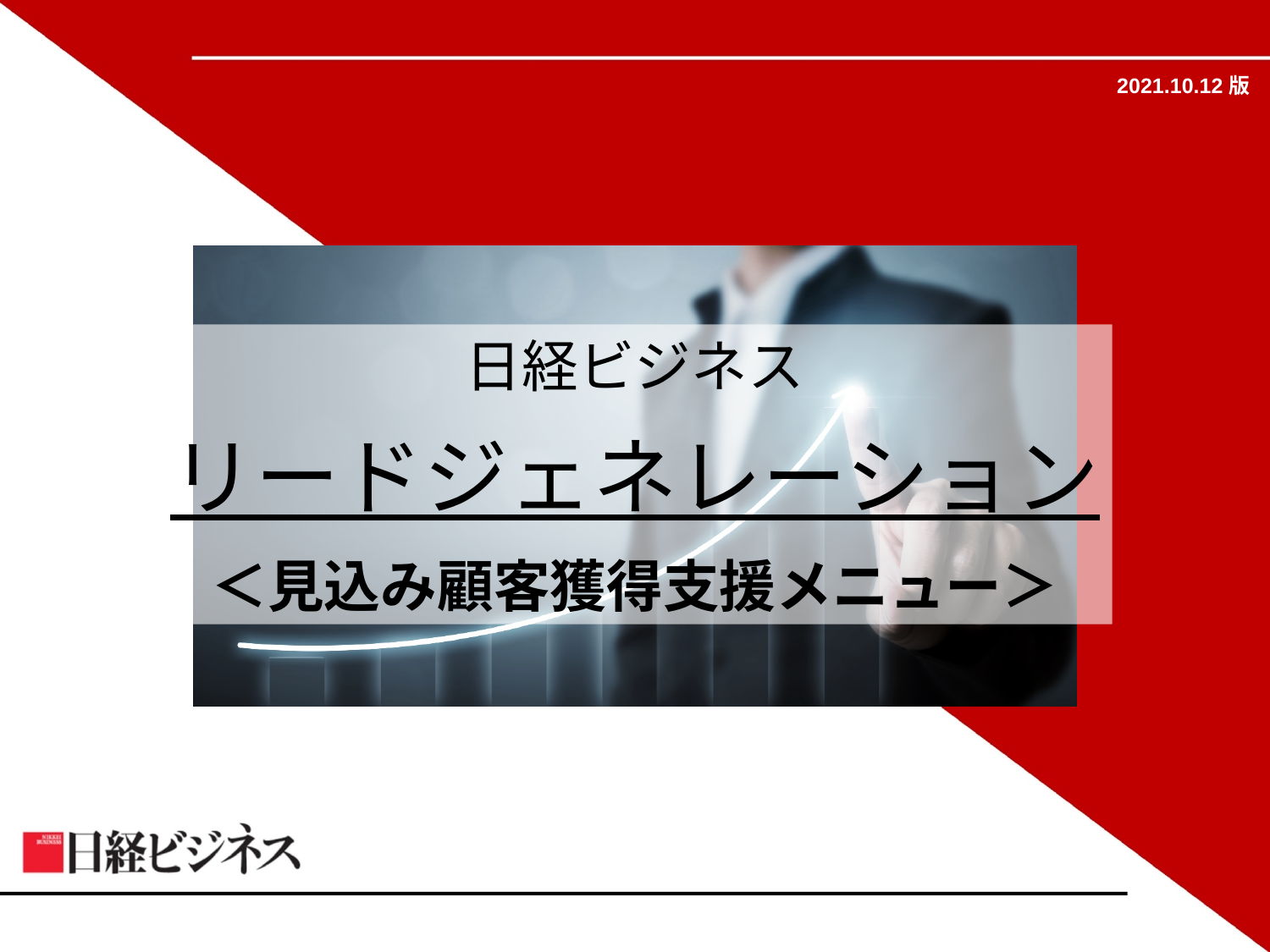

2021.10.12版
日経ビジネス

リードジェネレーション

＜見込み顧客獲得支援メニュー＞
2021.03.11版